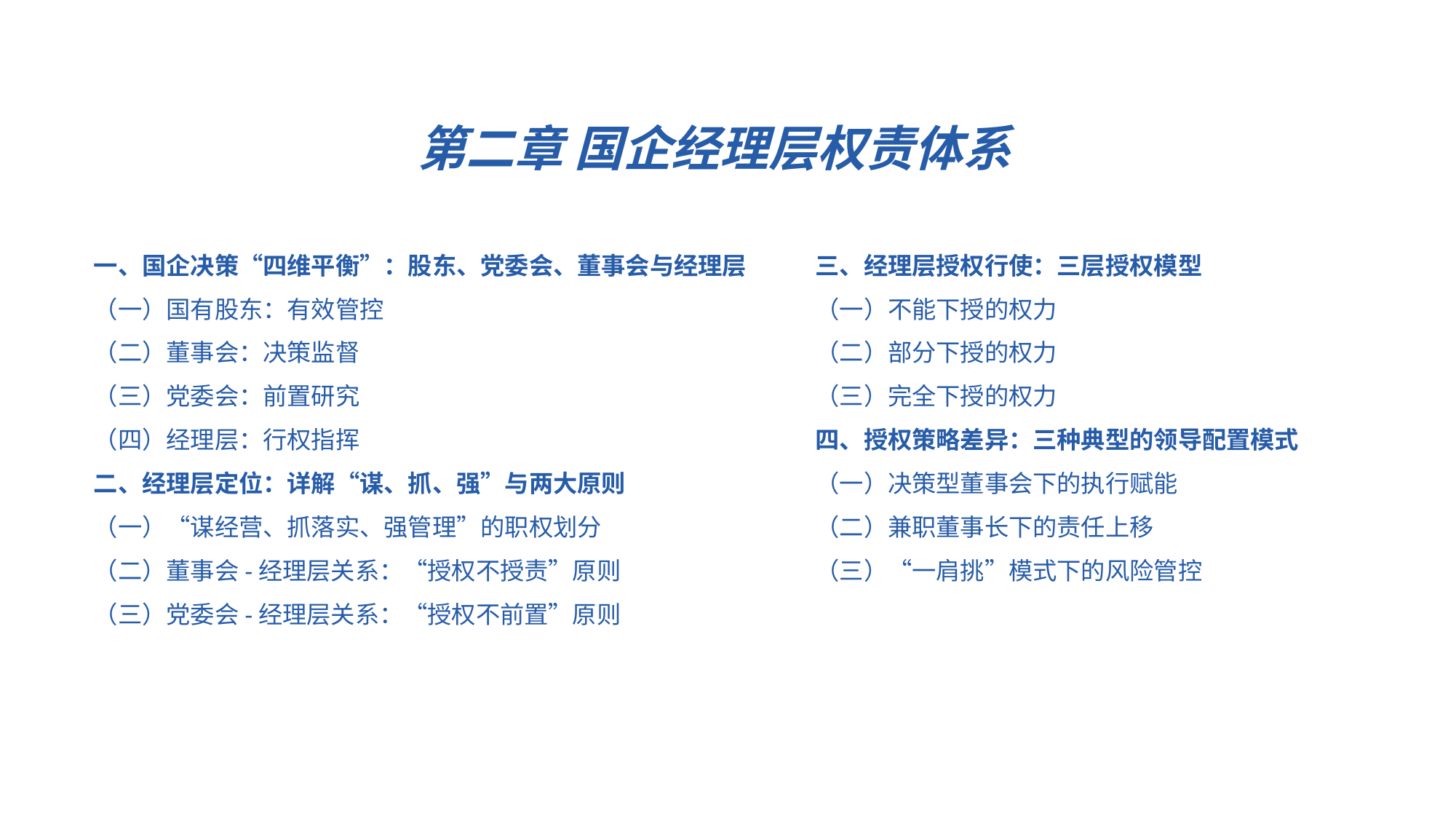

第二章 国企经理层权责体系
一、国企决策“四维平衡”：股东、党委会、董事会与经理层
（一）国有股东：有效管控
（二）董事会：决策监督
（三）党委会：前置研究
（四）经理层：行权指挥
二、经理层定位：详解“谋、抓、强”与两大原则
（一）“谋经营、抓落实、强管理”的职权划分
（二）董事会-经理层关系：“授权不授责”原则
（三）党委会-经理层关系：“授权不前置”原则

三、经理层授权行使：三层授权模型
（一）不能下授的权力
（二）部分下授的权力
（三）完全下授的权力
四、授权策略差异：三种典型的领导配置模式
（一）决策型董事会下的执行赋能
（二）兼职董事长下的责任上移
（三）“一肩挑”模式下的风险管控